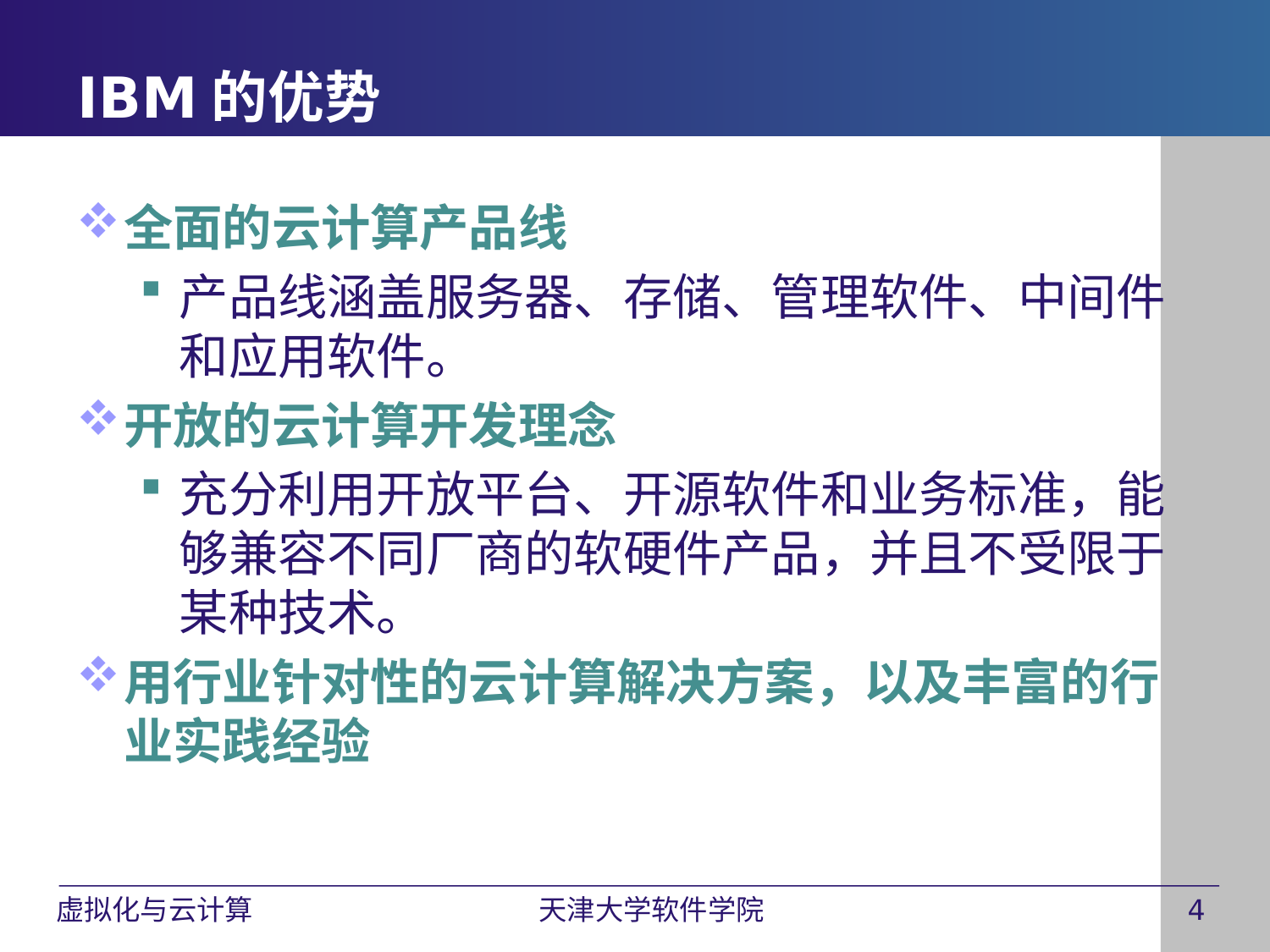

# IBM的优势
全面的云计算产品线
产品线涵盖服务器、存储、管理软件、中间件和应用软件。
开放的云计算开发理念
充分利用开放平台、开源软件和业务标准，能够兼容不同厂商的软硬件产品，并且不受限于某种技术。
用行业针对性的云计算解决方案，以及丰富的行业实践经验